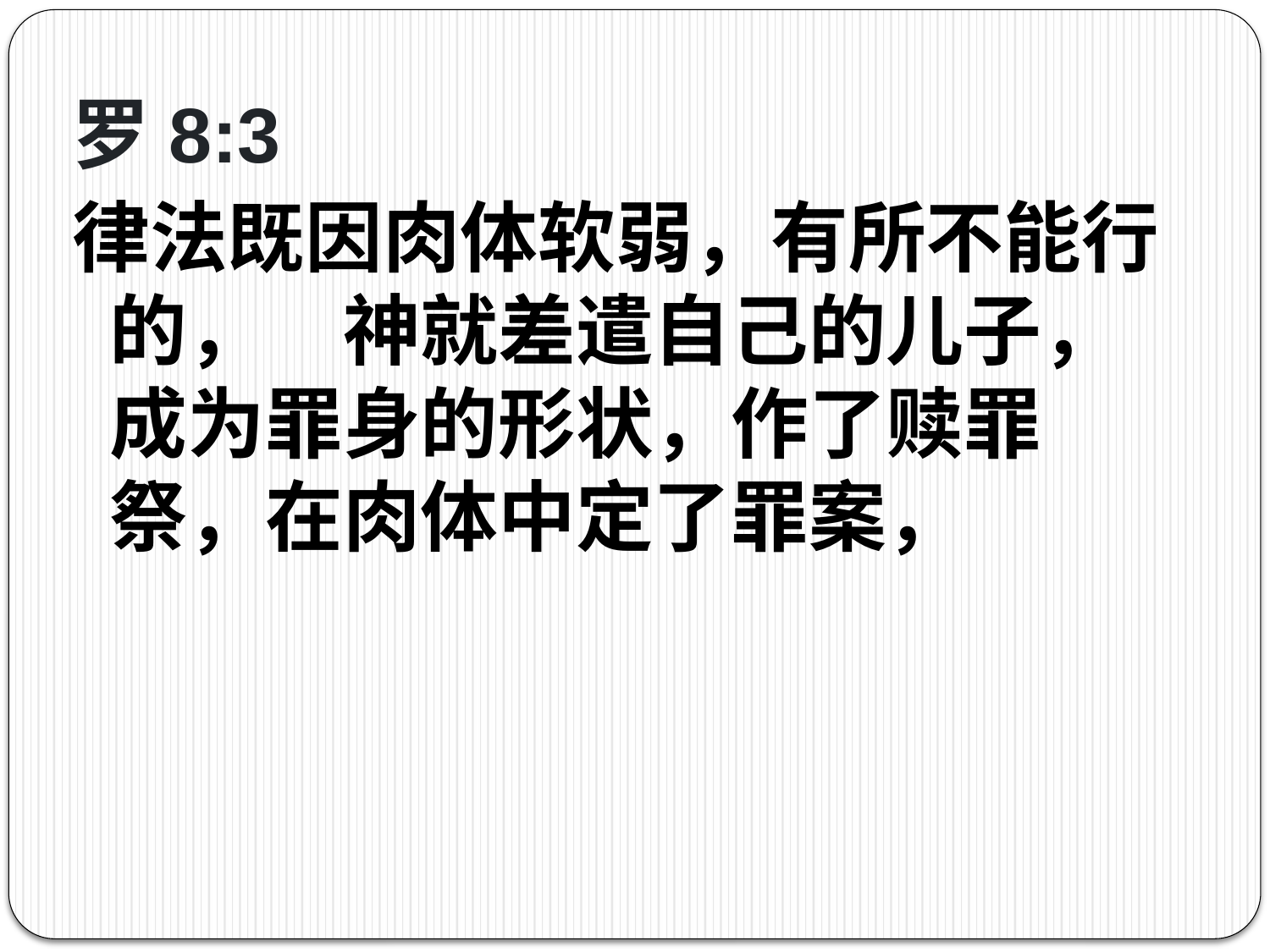

罗8:3
律法既因肉体软弱，有所不能行的，　神就差遣自己的儿子，成为罪身的形状，作了赎罪祭，在肉体中定了罪案，